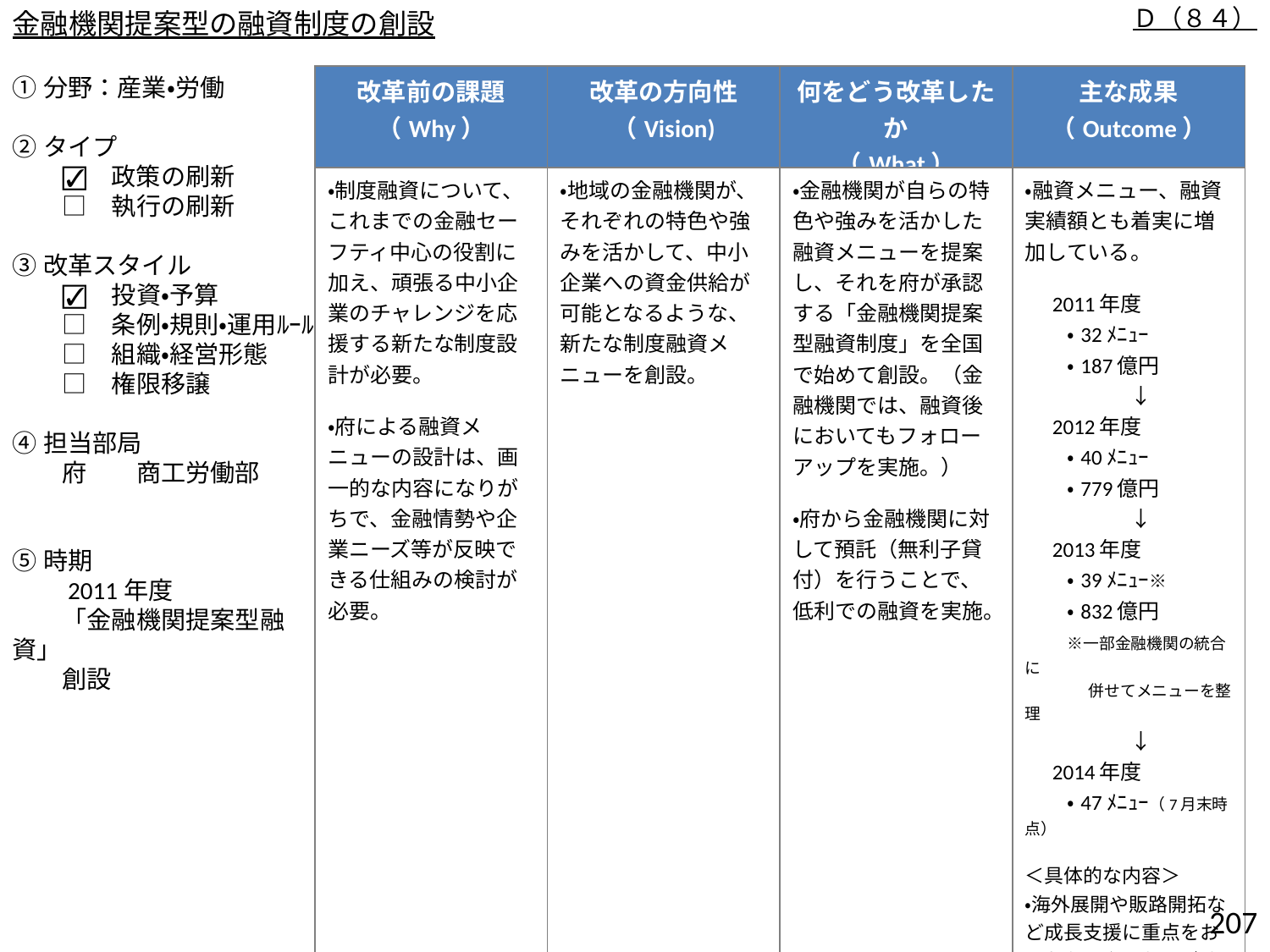

金融機関提案型の融資制度の創設
Ｄ（８４）
①分野：産業・労働

②タイプ
　　☑　政策の刷新
　　□　執行の刷新

③改革スタイル
　　☑　投資・予算
　　□　条例・規則・運用ﾙｰﾙ
　　□　組織・経営形態
　　□　権限移譲

④担当部局
　　府　　商工労働部

⑤時期
　　2011年度
　　「金融機関提案型融資」
　　創設
| 改革前の課題 （Why） | 改革の方向性 （Vision) | 何をどう改革したか （What） | 主な成果 （Outcome） |
| --- | --- | --- | --- |
| ・制度融資について、これまでの金融セーフティ中心の役割に加え、頑張る中小企業のチャレンジを応援する新たな制度設計が必要。 ・府による融資メニューの設計は、画一的な内容になりがちで、金融情勢や企業ニーズ等が反映できる仕組みの検討が必要。 | ・地域の金融機関が、それぞれの特色や強みを活かして、中小企業への資金供給が可能となるような、新たな制度融資メニューを創設。 | ・金融機関が自らの特色や強みを活かした融資メニューを提案し、それを府が承認する「金融機関提案型融資制度」を全国で始めて創設。（金融機関では、融資後においてもフォローアップを実施。） ・府から金融機関に対して預託（無利子貸付）を行うことで、低利での融資を実施。 | ・融資メニュー、融資実績額とも着実に増加している。 　2011年度 　　・32ﾒﾆｭｰ 　　・187億円 　　　　　↓ 　2012年度 　　・40ﾒﾆｭｰ 　　・779億円 　　　　　↓ 　2013年度 　　・39ﾒﾆｭｰ※ 　　・832億円 　　※一部金融機関の統合に　 　　　　併せてメニューを整理 　　　　　↓ 　2014年度 　　・47ﾒﾆｭｰ（7月末時点） ＜具体的な内容＞ ・海外展開や販路開拓など成長支援に重点をおいたものや、ものづくり企業や地域医療・介護など地域の産業特性に合わせたものなど、多様な資金需要に応える融資メニューを展開。（2014年度からは、「設備投資特別枠」を設定。） |
207